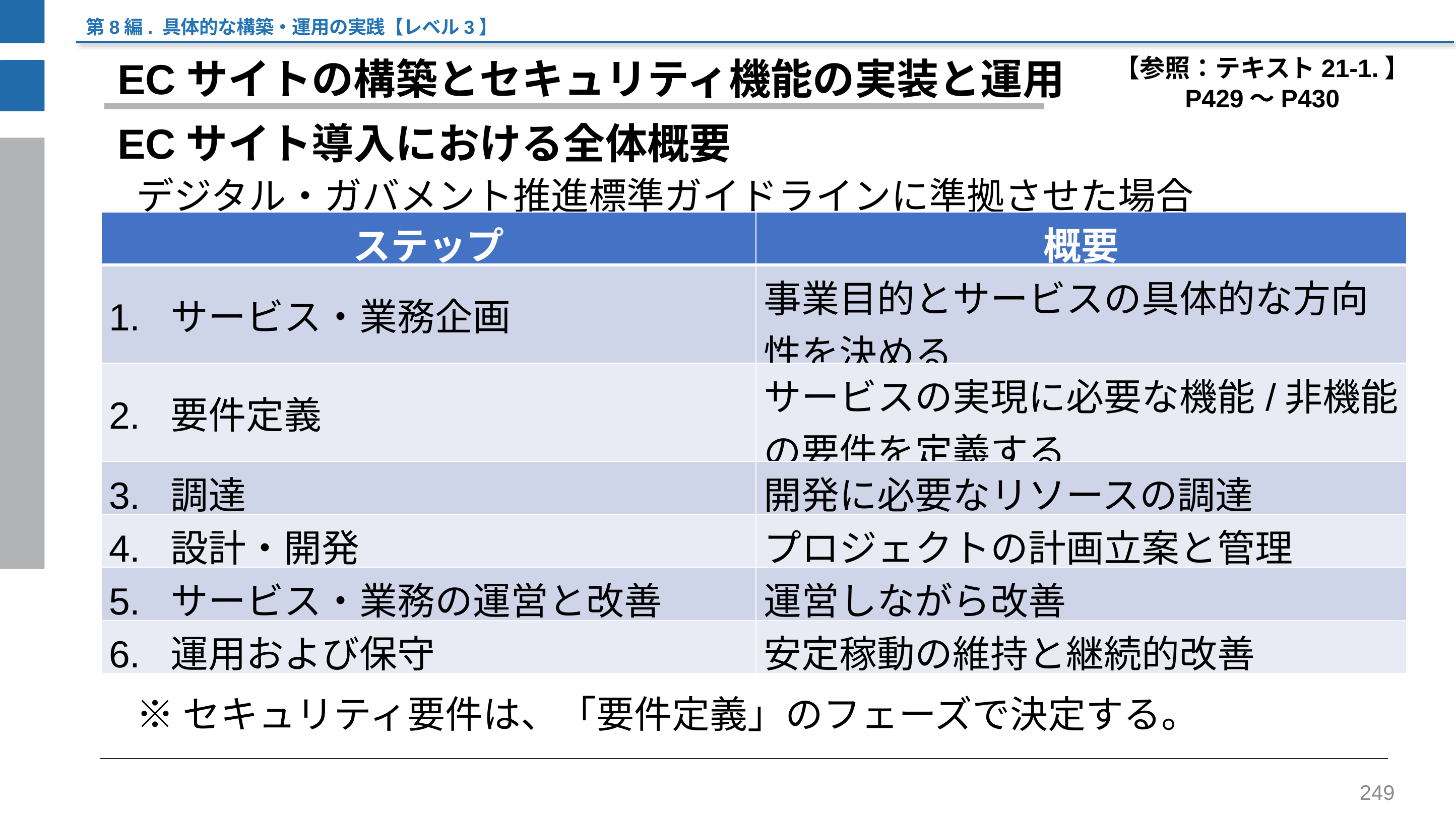

第8編. 具体的な構築・運用の実践【レベル3】
【参照：テキスト21-1.】
P429～P430
ECサイトの構築とセキュリティ機能の実装と運用
ECサイト導入における全体概要
デジタル・ガバメント推進標準ガイドラインに準拠させた場合
| ステップ | 概要 |
| --- | --- |
| サービス・業務企画 | 事業目的とサービスの具体的な方向性を決める |
| 要件定義 | サービスの実現に必要な機能/非機能の要件を定義する |
| 調達 | 開発に必要なリソースの調達 |
| 設計・開発 | プロジェクトの計画立案と管理 |
| サービス・業務の運営と改善 | 運営しながら改善 |
| 運用および保守 | 安定稼動の維持と継続的改善 |
※セキュリティ要件は、「要件定義」のフェーズで決定する。
249